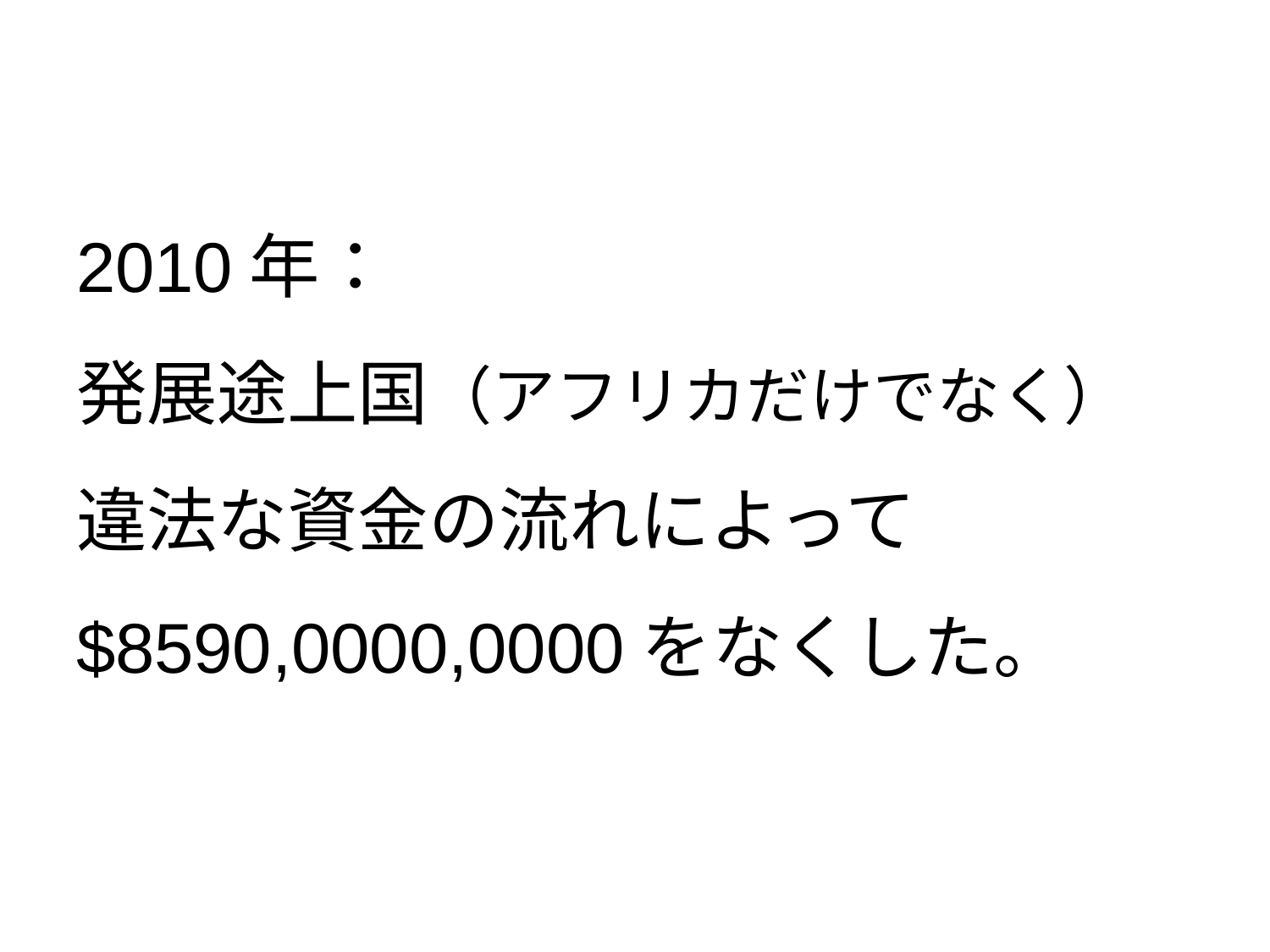

# 2010年： 発展途上国（アフリカだけでなく） 違法な資金の流れによって $8590,0000,0000をなくした。